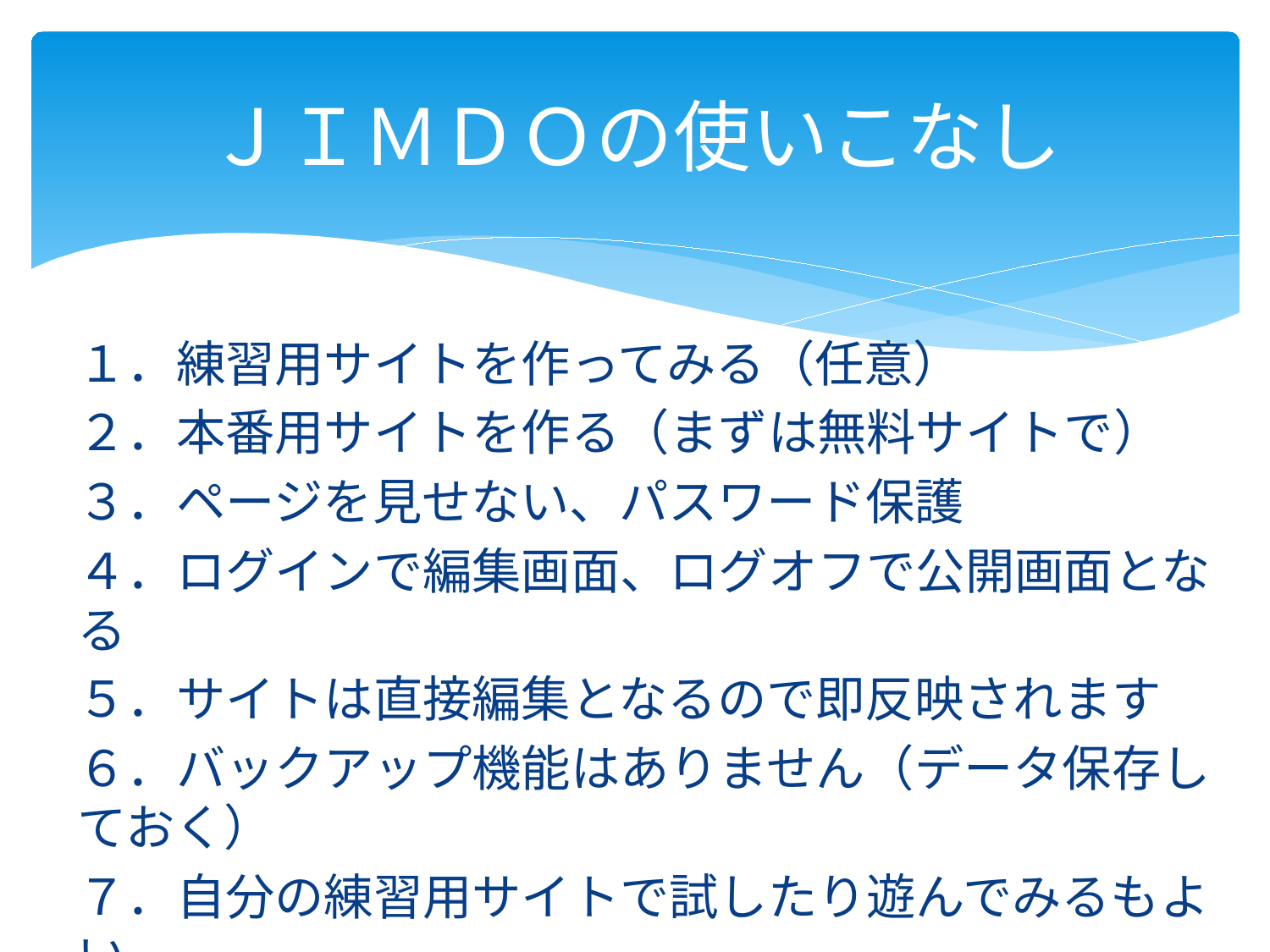

# ＪＩＭＤＯの使いこなし
１．練習用サイトを作ってみる（任意）
２．本番用サイトを作る（まずは無料サイトで）
３．ページを見せない、パスワード保護
４．ログインで編集画面、ログオフで公開画面となる
５．サイトは直接編集となるので即反映されます
６．バックアップ機能はありません（データ保存しておく）
７．自分の練習用サイトで試したり遊んでみるもよい